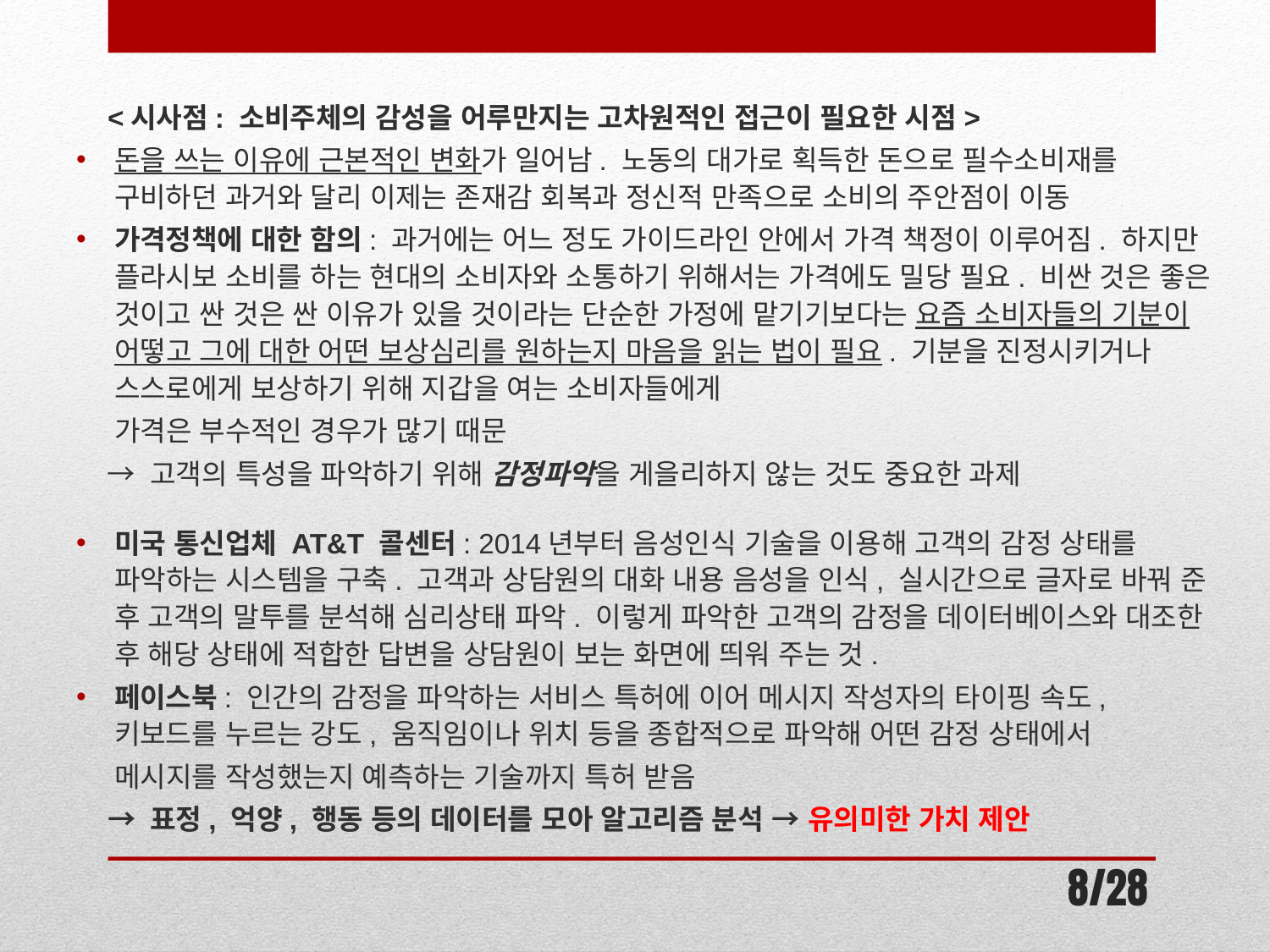

<시사점: 소비주체의 감성을 어루만지는 고차원적인 접근이 필요한 시점>
돈을 쓰는 이유에 근본적인 변화가 일어남. 노동의 대가로 획득한 돈으로 필수소비재를 구비하던 과거와 달리 이제는 존재감 회복과 정신적 만족으로 소비의 주안점이 이동
가격정책에 대한 함의: 과거에는 어느 정도 가이드라인 안에서 가격 책정이 이루어짐. 하지만 플라시보 소비를 하는 현대의 소비자와 소통하기 위해서는 가격에도 밀당 필요. 비싼 것은 좋은 것이고 싼 것은 싼 이유가 있을 것이라는 단순한 가정에 맡기기보다는 요즘 소비자들의 기분이 어떻고 그에 대한 어떤 보상심리를 원하는지 마음을 읽는 법이 필요. 기분을 진정시키거나 스스로에게 보상하기 위해 지갑을 여는 소비자들에게
    가격은 부수적인 경우가 많기 때문
    → 고객의 특성을 파악하기 위해 감정파악을 게을리하지 않는 것도 중요한 과제

미국 통신업체 AT&T 콜센터: 2014년부터 음성인식 기술을 이용해 고객의 감정 상태를 파악하는 시스템을 구축. 고객과 상담원의 대화 내용 음성을 인식, 실시간으로 글자로 바꿔 준 후 고객의 말투를 분석해 심리상태 파악. 이렇게 파악한 고객의 감정을 데이터베이스와 대조한 후 해당 상태에 적합한 답변을 상담원이 보는 화면에 띄워 주는 것.
페이스북: 인간의 감정을 파악하는 서비스 특허에 이어 메시지 작성자의 타이핑 속도, 키보드를 누르는 강도, 움직임이나 위치 등을 종합적으로 파악해 어떤 감정 상태에서
    메시지를 작성했는지 예측하는 기술까지 특허 받음
    → 표정, 억양, 행동 등의 데이터를 모아 알고리즘 분석 → 유의미한 가치 제안
8/28